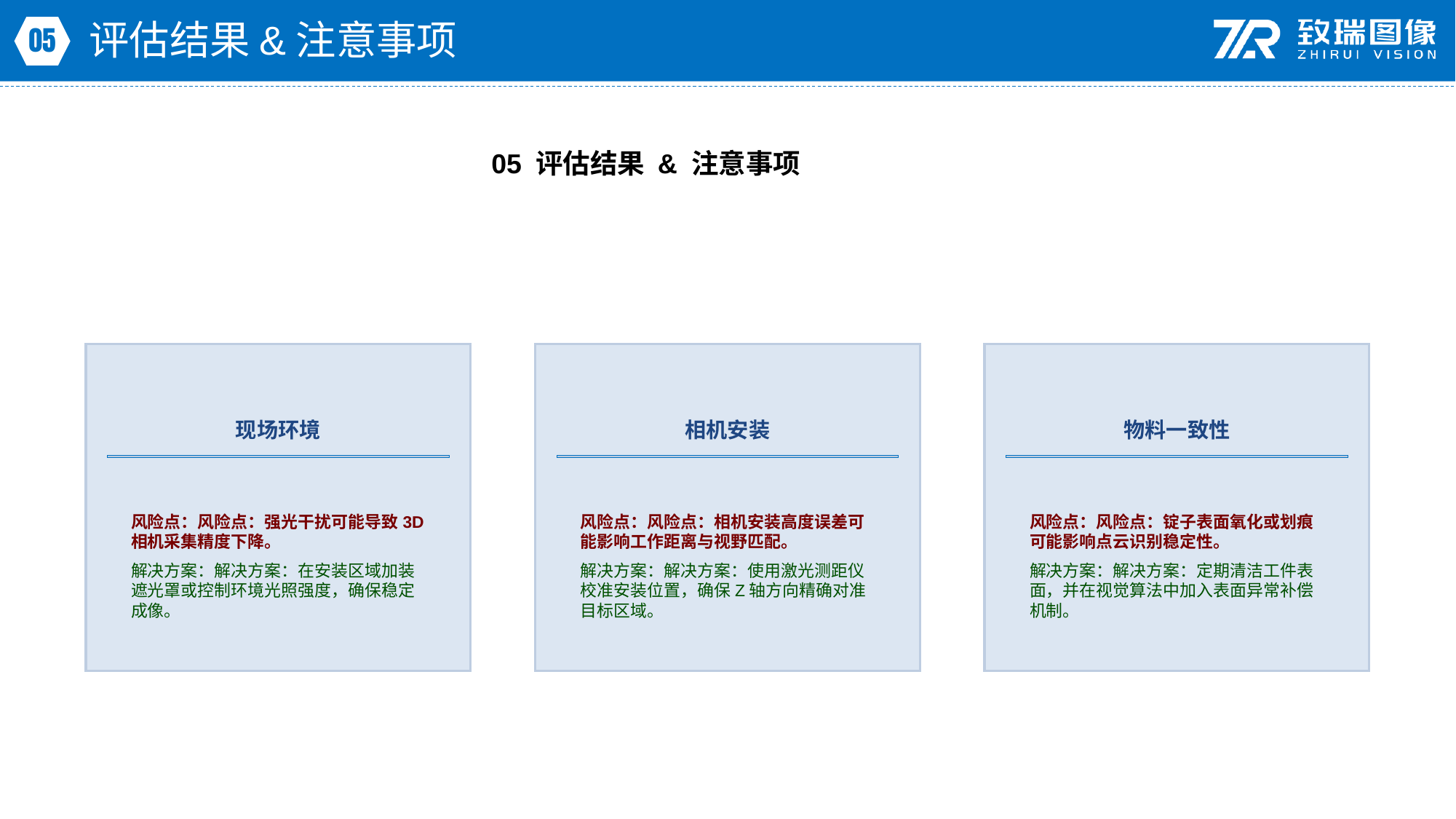

评估结果&注意事项
05

05 评估结果 & 注意事项

现场环境

相机安装

物料一致性

风险点：风险点：强光干扰可能导致3D相机采集精度下降。
解决方案：解决方案：在安装区域加装遮光罩或控制环境光照强度，确保稳定成像。

风险点：风险点：相机安装高度误差可能影响工作距离与视野匹配。
解决方案：解决方案：使用激光测距仪校准安装位置，确保Z轴方向精确对准目标区域。

风险点：风险点：锭子表面氧化或划痕可能影响点云识别稳定性。
解决方案：解决方案：定期清洁工件表面，并在视觉算法中加入表面异常补偿机制。